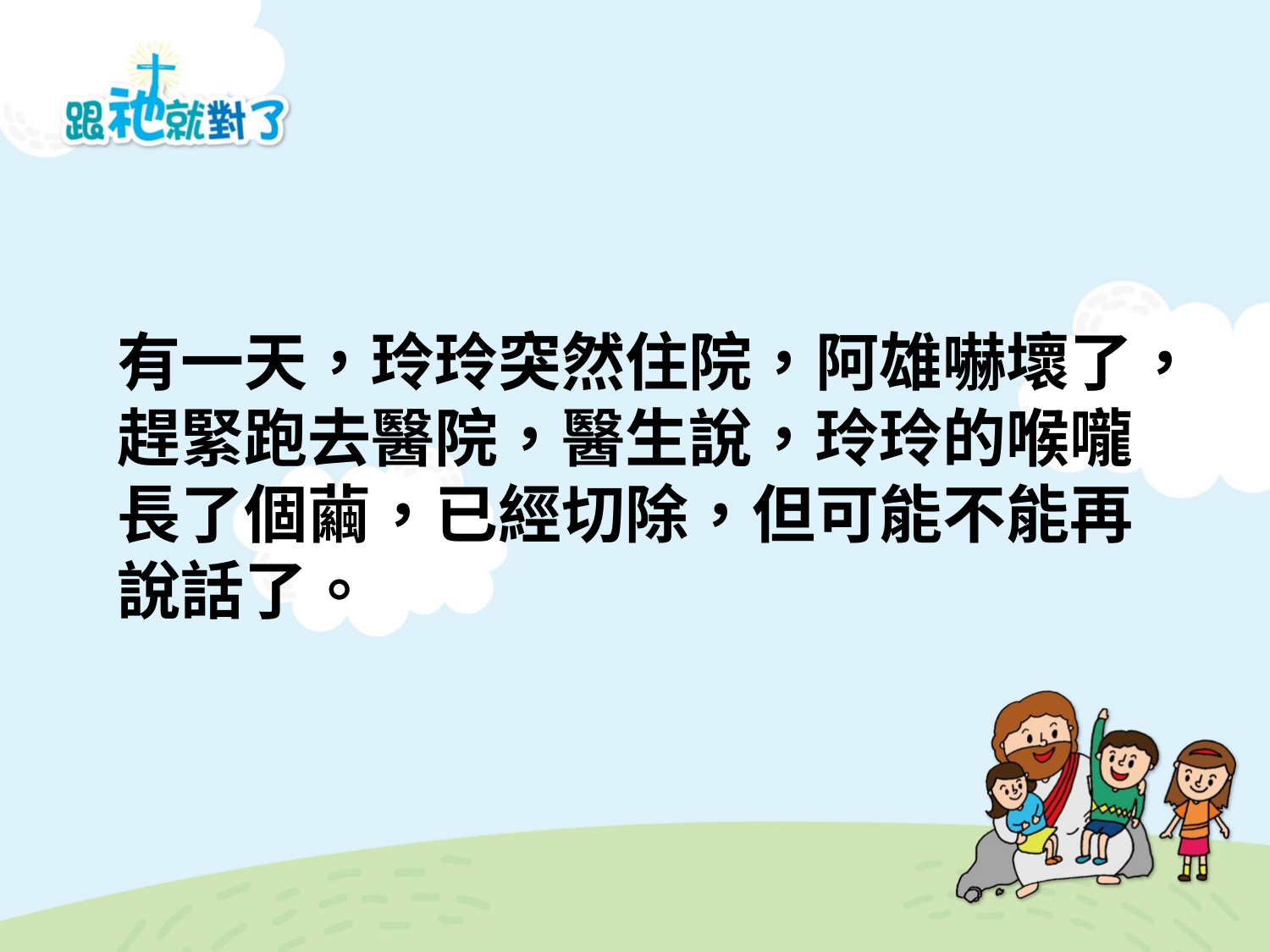

有一天，玲玲突然住院，阿雄嚇壞了，趕緊跑去醫院，醫生說，玲玲的喉嚨長了個繭，已經切除，但可能不能再說話了。